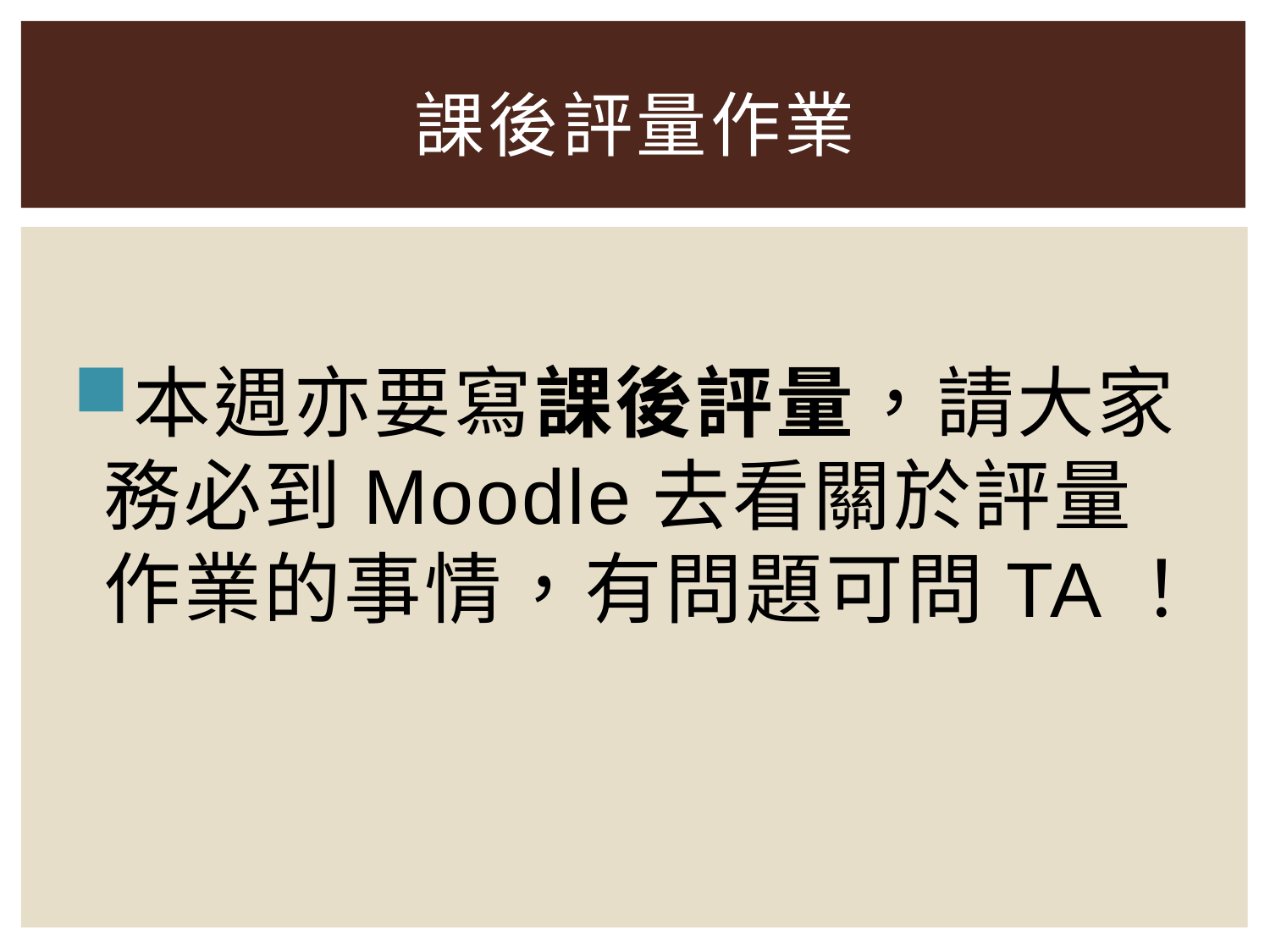

# 課後評量作業

本週亦要寫課後評量，請大家務必到Moodle去看關於評量作業的事情，有問題可問TA！